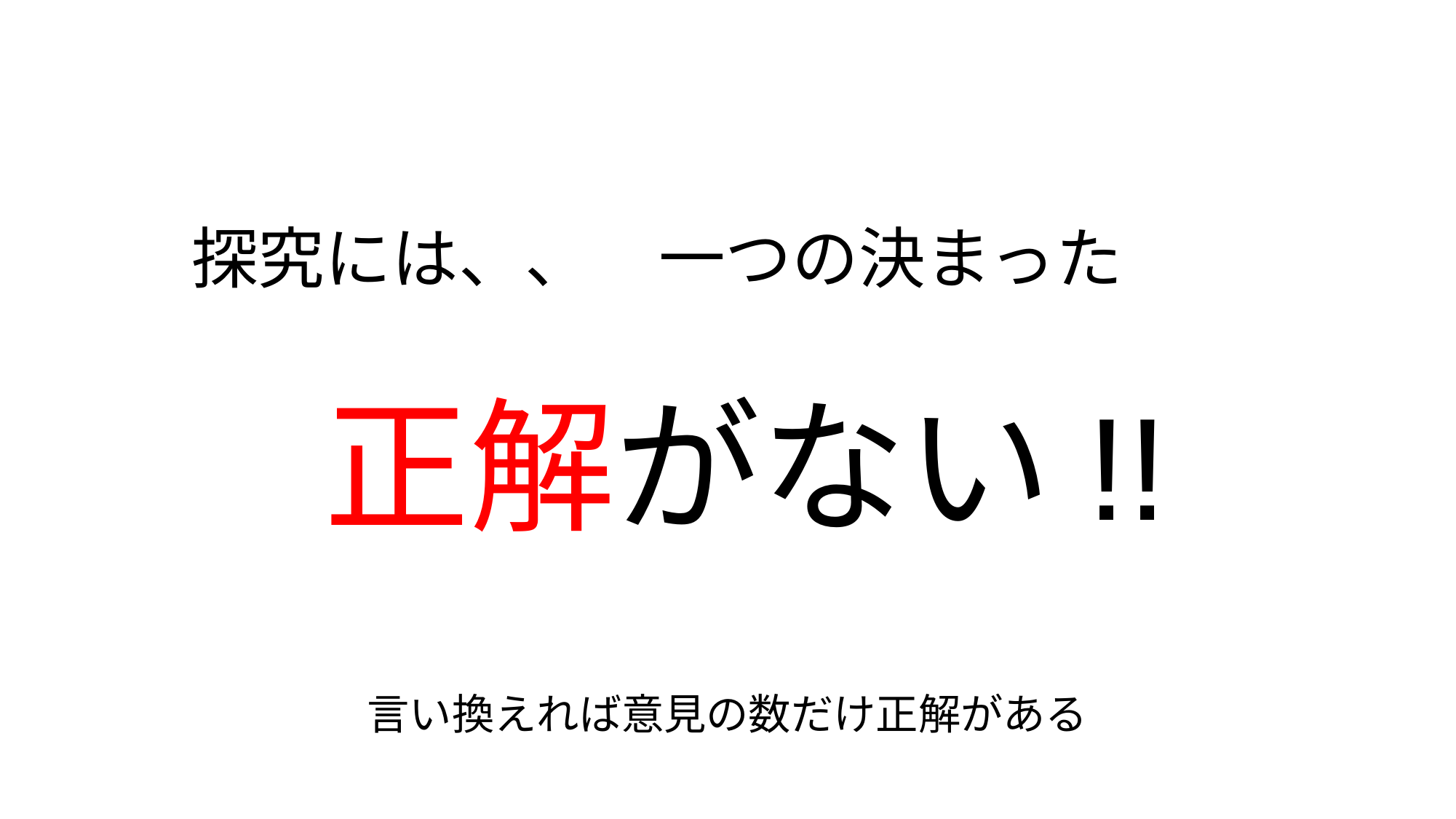

# 探究には、、　一つの決まった
正解がない!!

言い換えれば意見の数だけ正解がある